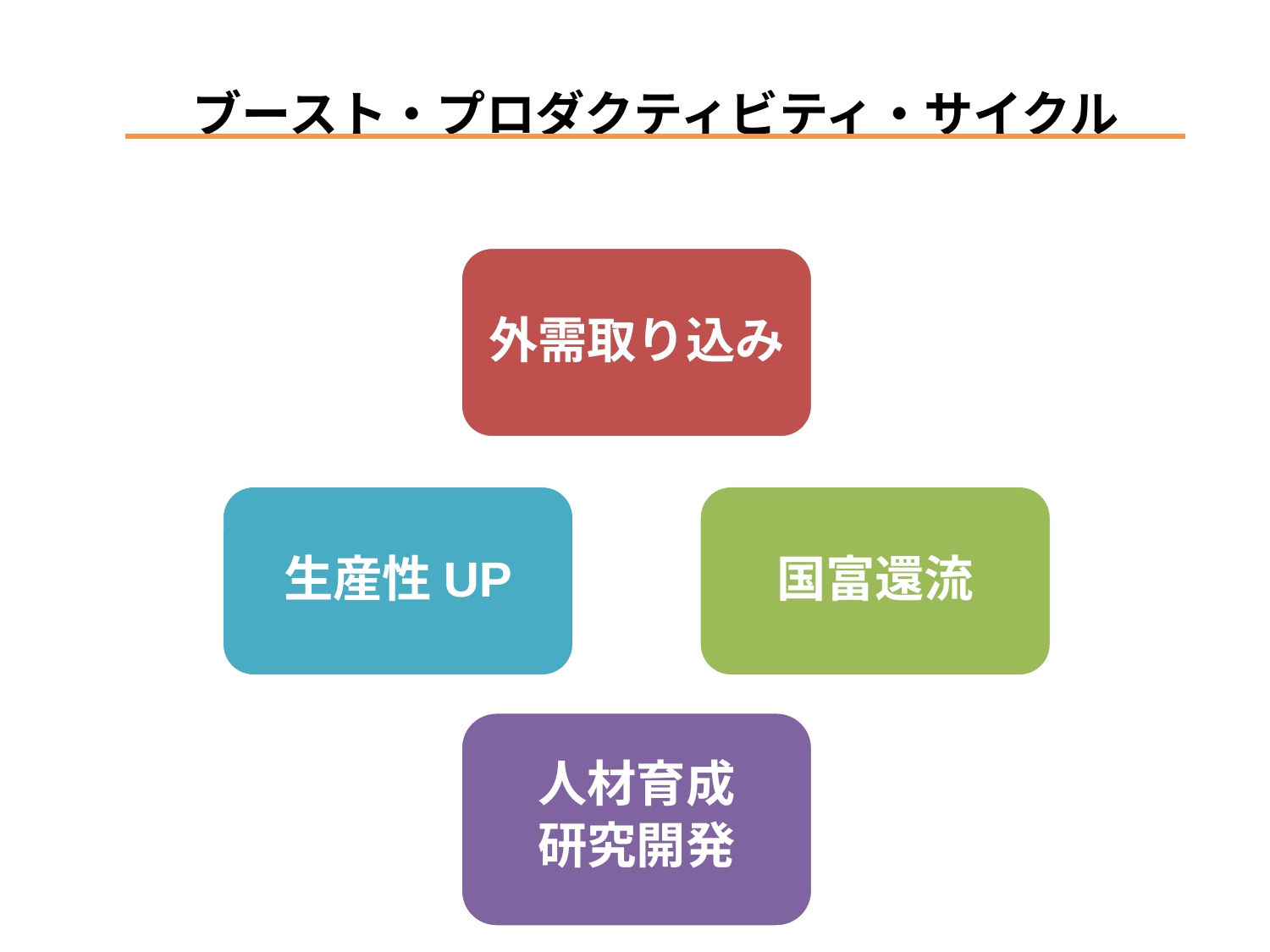

ブースト・プロダクティビティ・サイクル
外需取り込み
生産性UP
国富還流
人材育成
研究開発